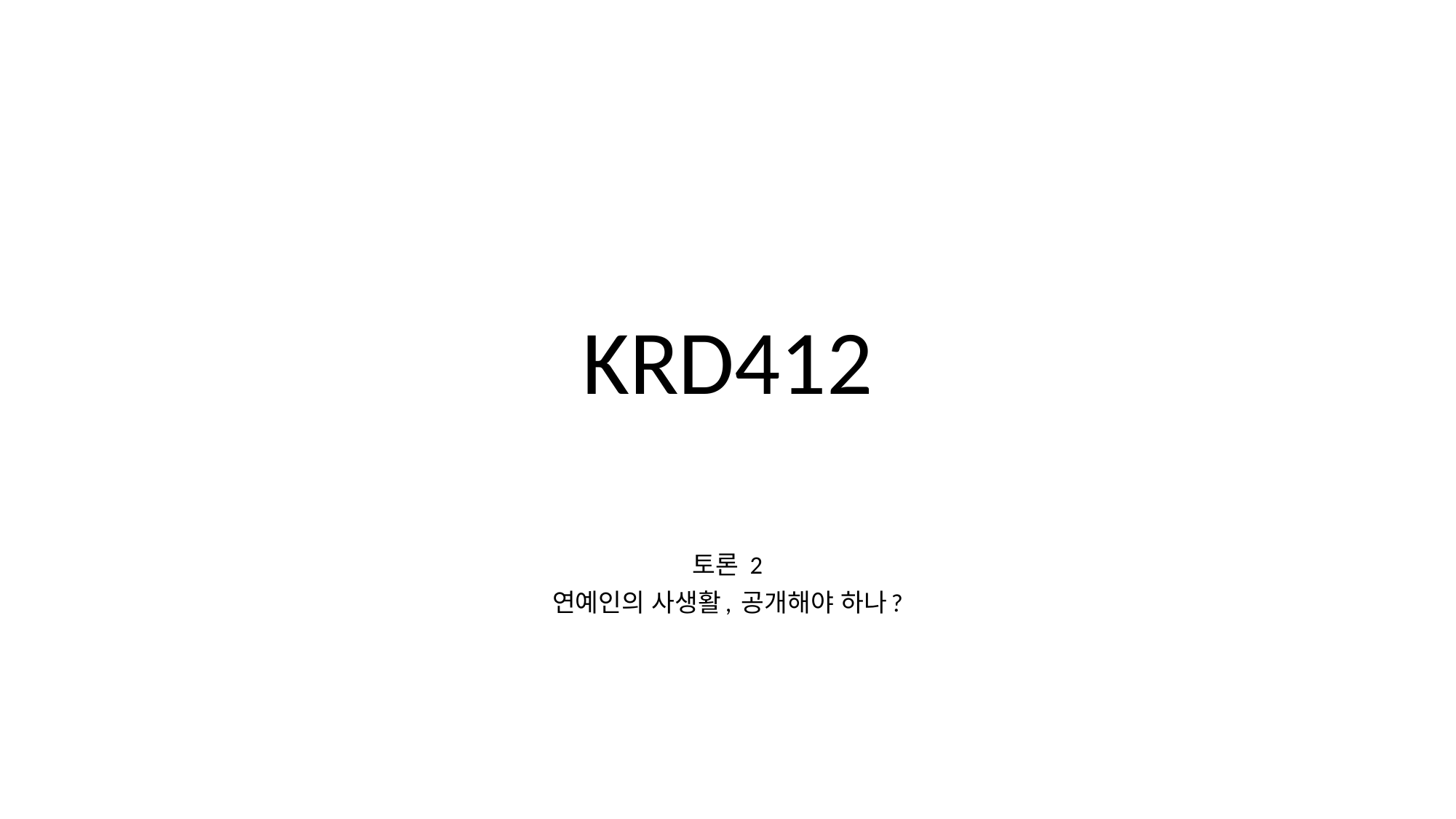

# KRD412
토론 2
연예인의 사생활, 공개해야 하나?